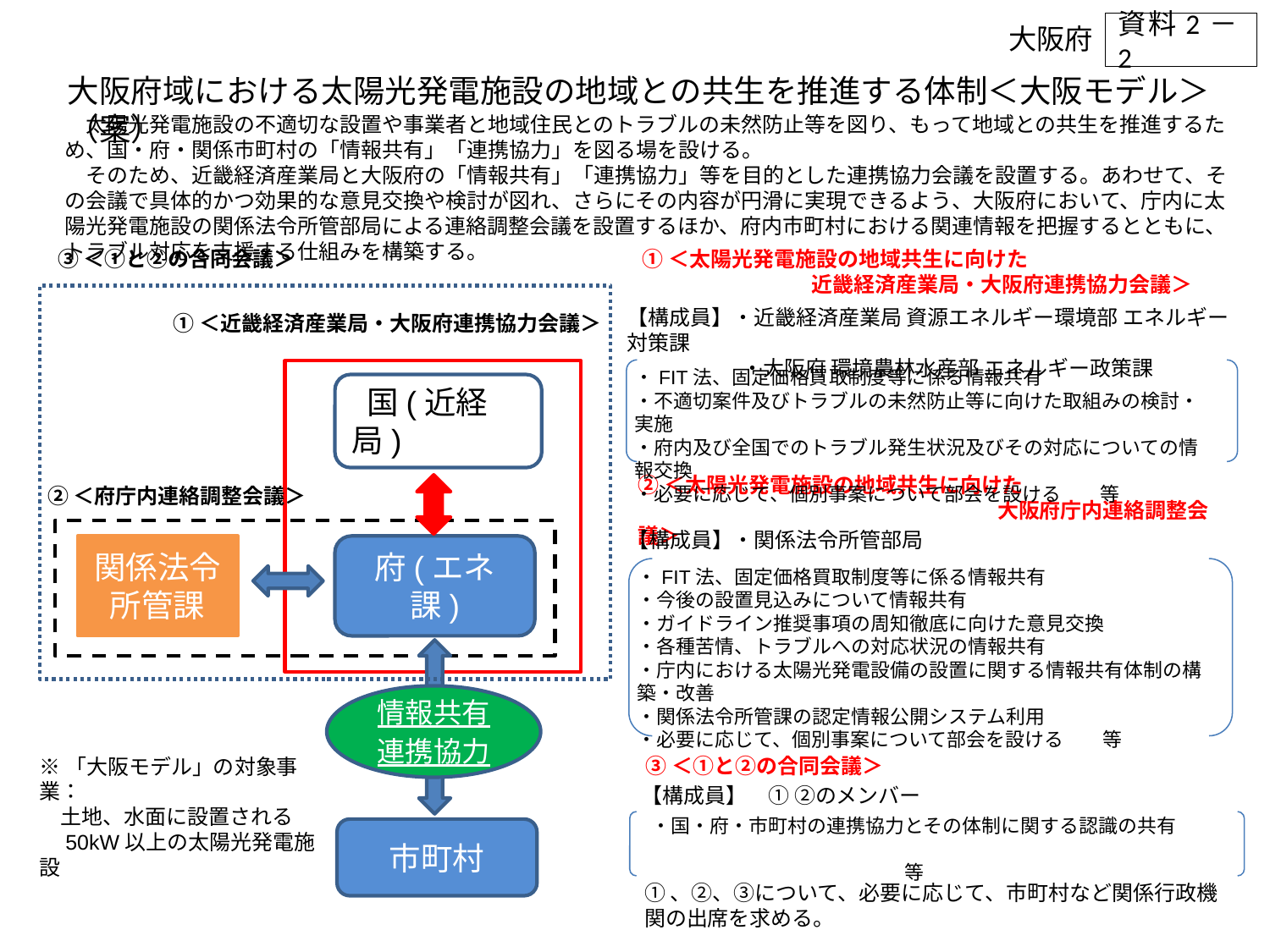

資料2－2
大阪府
大阪府域における太陽光発電施設の地域との共生を推進する体制＜大阪モデル＞（案）
　太陽光発電施設の不適切な設置や事業者と地域住民とのトラブルの未然防止等を図り、もって地域との共生を推進するため、国・府・関係市町村の「情報共有」「連携協力」を図る場を設ける。
　そのため、近畿経済産業局と大阪府の「情報共有」「連携協力」等を目的とした連携協力会議を設置する。あわせて、その会議で具体的かつ効果的な意見交換や検討が図れ、さらにその内容が円滑に実現できるよう、大阪府において、庁内に太陽光発電施設の関係法令所管部局による連絡調整会議を設置するほか、府内市町村における関連情報を把握するとともに、トラブル対応を支援する仕組みを構築する。
①＜太陽光発電施設の地域共生に向けた
　　　　　　　　近畿経済産業局・大阪府連携協力会議＞
③＜①と②の合同会議＞

【構成員】・近畿経済産業局 資源エネルギー環境部 エネルギー対策課
　　　　 　 ・大阪府 環境農林水産部 エネルギー政策課
①＜近畿経済産業局・大阪府連携協力会議＞
・FIT法、固定価格買取制度等に係る情報共有
・不適切案件及びトラブルの未然防止等に向けた取組みの検討・実施
・府内及び全国でのトラブル発生状況及びその対応についての情報交換
・必要に応じて、個別事案について部会を設ける　　等

 国(近経局)
②＜太陽光発電施設の地域共生に向けた
　　　　　　　　　　　　　　　　　大阪府庁内連絡調整会議＞

②＜府庁内連絡調整会議＞

【構成員】・関係法令所管部局
関係法令所管課
府(エネ課)

・FIT法、固定価格買取制度等に係る情報共有
・今後の設置見込みについて情報共有
・ガイドライン推奨事項の周知徹底に向けた意見交換
・各種苦情、トラブルへの対応状況の情報共有
・庁内における太陽光発電設備の設置に関する情報共有体制の構築・改善
・関係法令所管課の認定情報公開システム利用
・必要に応じて、個別事案について部会を設ける　　等

情報共有
連携協力
※「大阪モデル」の対象事業：
　土地、水面に設置される
　50kW以上の太陽光発電施設
③＜①と②の合同会議＞

【構成員】　① ②のメンバー
・国・府・市町村の連携協力とその体制に関する認識の共有
　　　　　　　　　　　　　　　　　　　　　　　　　　　　　　　　　　　　　　　　　　等

市町村
①、②、③について、必要に応じて、市町村など関係行政機関の出席を求める。